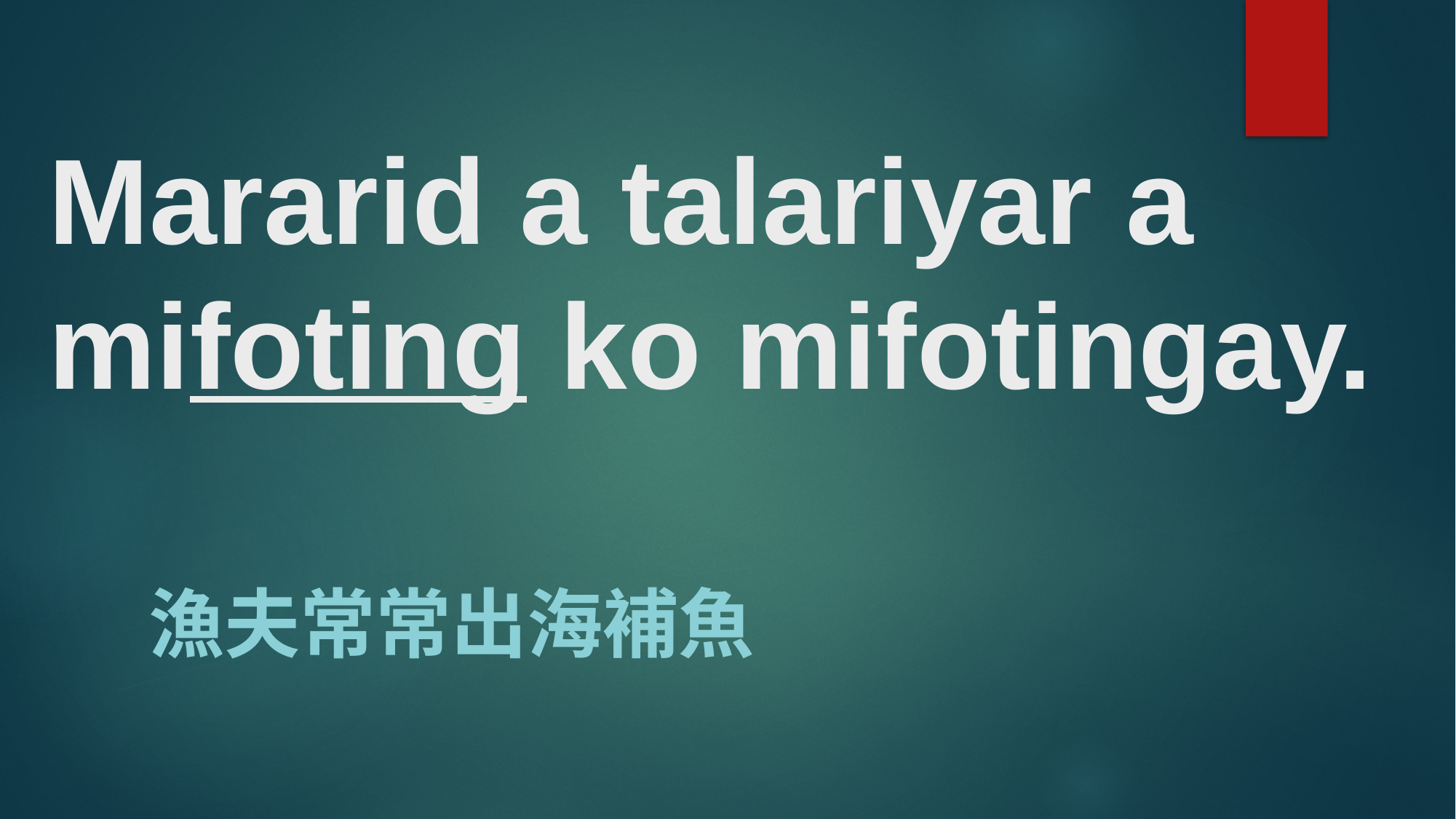

# Mararid a talariyar a mifoting ko mifotingay.
漁夫常常出海補魚